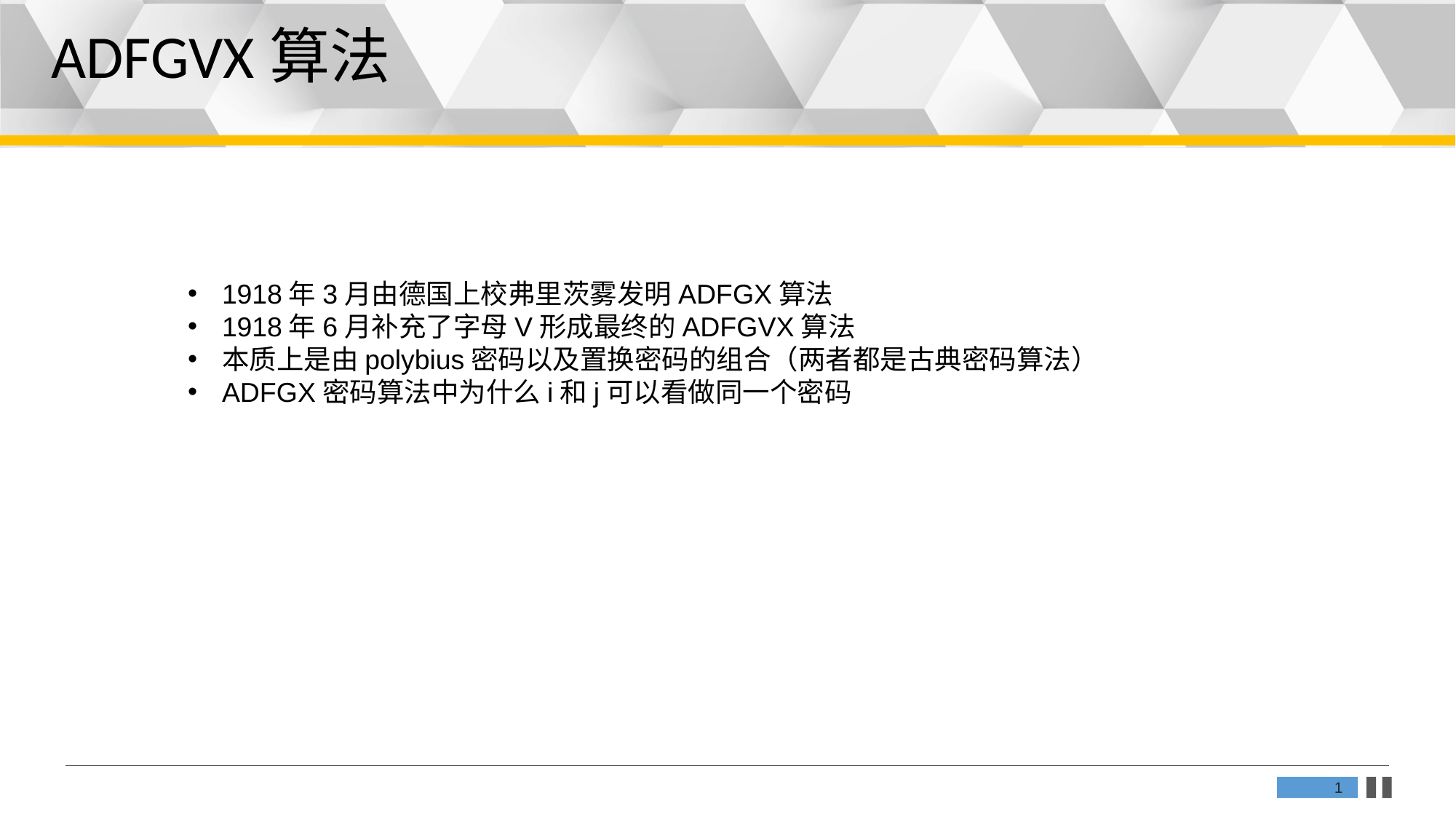

更多精品PPT模板下载：https://shop162430736.taobao.com
ADFGVX算法
1918年3月由德国上校弗里茨雾发明ADFGX算法
1918年6月补充了字母V形成最终的ADFGVX算法
本质上是由polybius密码以及置换密码的组合（两者都是古典密码算法）
ADFGX密码算法中为什么i和j可以看做同一个密码
1